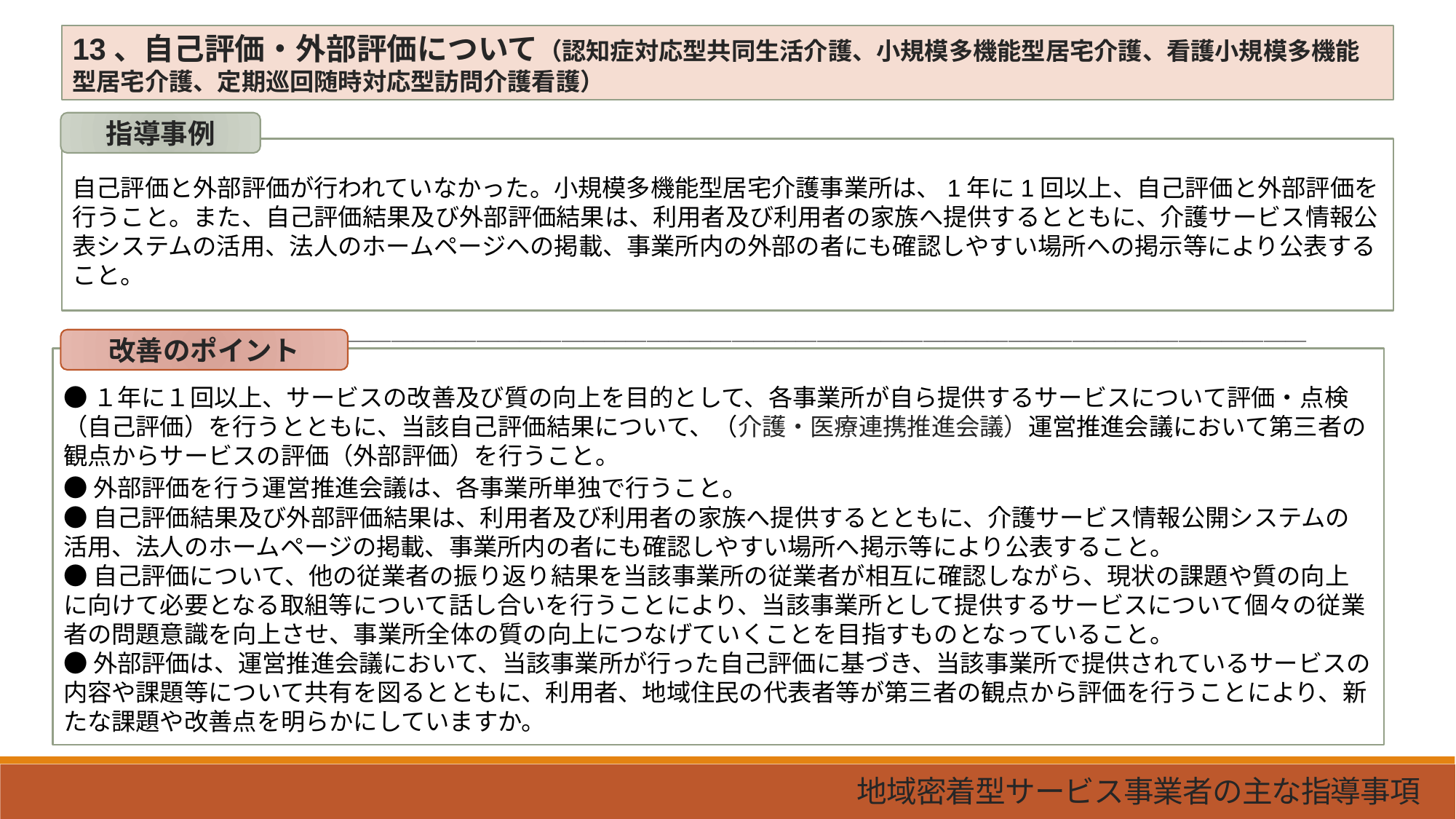

13、自己評価・外部評価について（認知症対応型共同生活介護、小規模多機能型居宅介護、看護小規模多機能型居宅介護、定期巡回随時対応型訪問介護看護）
指導事例

自己評価と外部評価が行われていなかった。小規模多機能型居宅介護事業所は、1年に1回以上、自己評価と外部評価を行うこと。また、自己評価結果及び外部評価結果は、利用者及び利用者の家族へ提供するとともに、介護サービス情報公表システムの活用、法人のホームページへの掲載、事業所内の外部の者にも確認しやすい場所への掲示等により公表すること。

＿＿＿＿＿＿＿＿＿＿＿＿＿＿＿＿＿＿＿＿＿＿＿＿＿＿＿＿＿＿＿＿＿＿＿＿＿＿＿＿＿＿＿＿＿＿＿＿＿＿＿＿＿＿＿＿＿＿

改善のポイント

●１年に１回以上、サービスの改善及び質の向上を目的として、各事業所が自ら提供するサービスについて評価・点検（自己評価）を行うとともに、当該自己評価結果について、（介護・医療連携推進会議）運営推進会議において第三者の観点からサービスの評価（外部評価）を行うこと。
●外部評価を行う運営推進会議は、各事業所単独で行うこと。
●自己評価結果及び外部評価結果は、利用者及び利用者の家族へ提供するとともに、介護サービス情報公開システムの活用、法人のホームページの掲載、事業所内の者にも確認しやすい場所へ掲示等により公表すること。
●自己評価について、他の従業者の振り返り結果を当該事業所の従業者が相互に確認しながら、現状の課題や質の向上に向けて必要となる取組等について話し合いを行うことにより、当該事業所として提供するサービスについて個々の従業者の問題意識を向上させ、事業所全体の質の向上につなげていくことを目指すものとなっていること。
●外部評価は、運営推進会議において、当該事業所が行った自己評価に基づき、当該事業所で提供されているサービスの内容や課題等について共有を図るとともに、利用者、地域住民の代表者等が第三者の観点から評価を行うことにより、新たな課題や改善点を明らかにしていますか。

地域密着型サービス事業者の主な指導事項